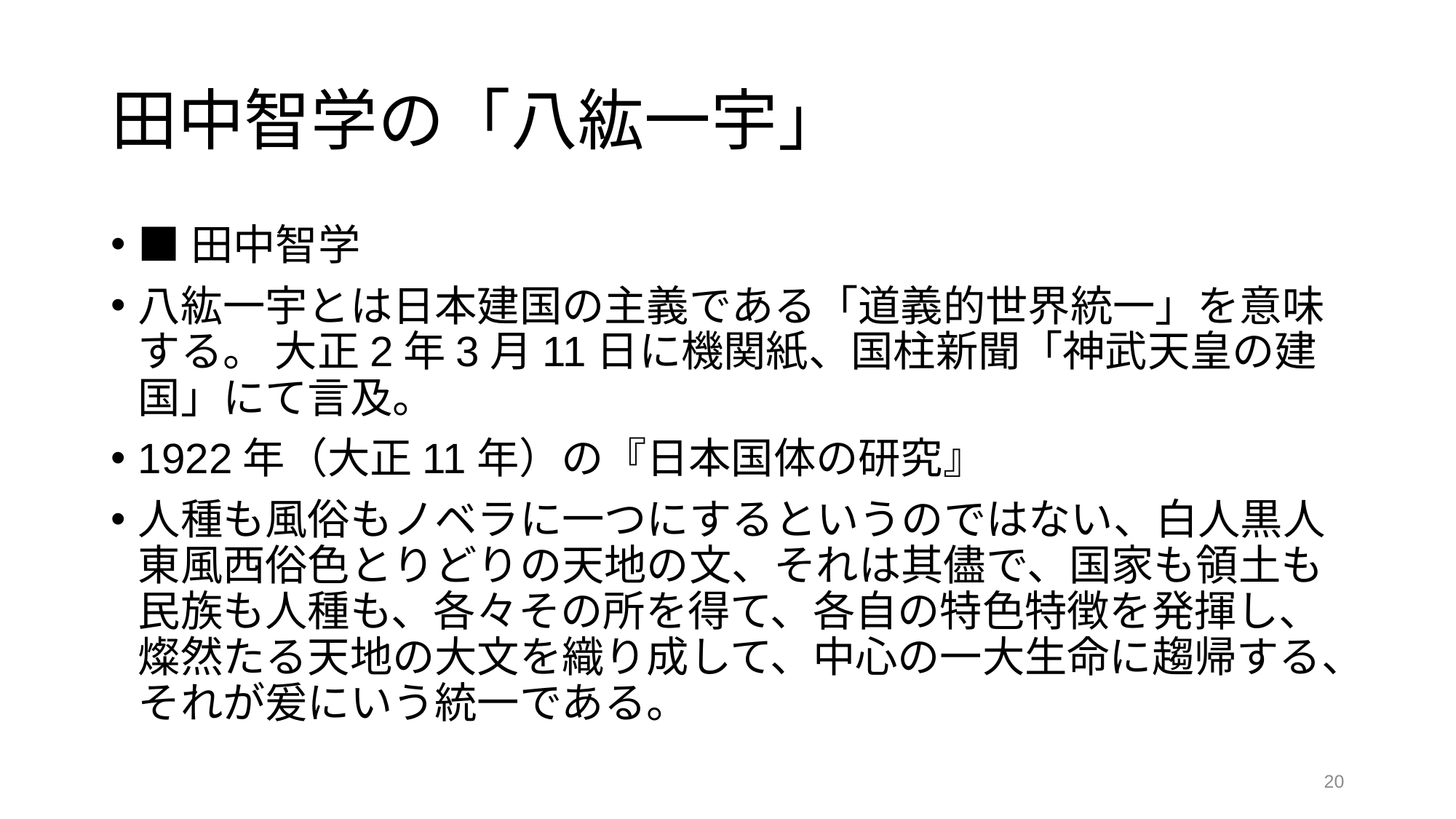

# 田中智学の「八紘一宇」
■田中智学
八紘一宇とは日本建国の主義である「道義的世界統一」を意味する。 大正2年3月11日に機関紙、国柱新聞「神武天皇の建国」にて言及。
1922年（大正11年）の『日本国体の研究』
人種も風俗もノベラに一つにするというのではない、白人黒人東風西俗色とりどりの天地の文、それは其儘で、国家も領土も民族も人種も、各々その所を得て、各自の特色特徴を発揮し、燦然たる天地の大文を織り成して、中心の一大生命に趨帰する、それが爰にいう統一である。

20